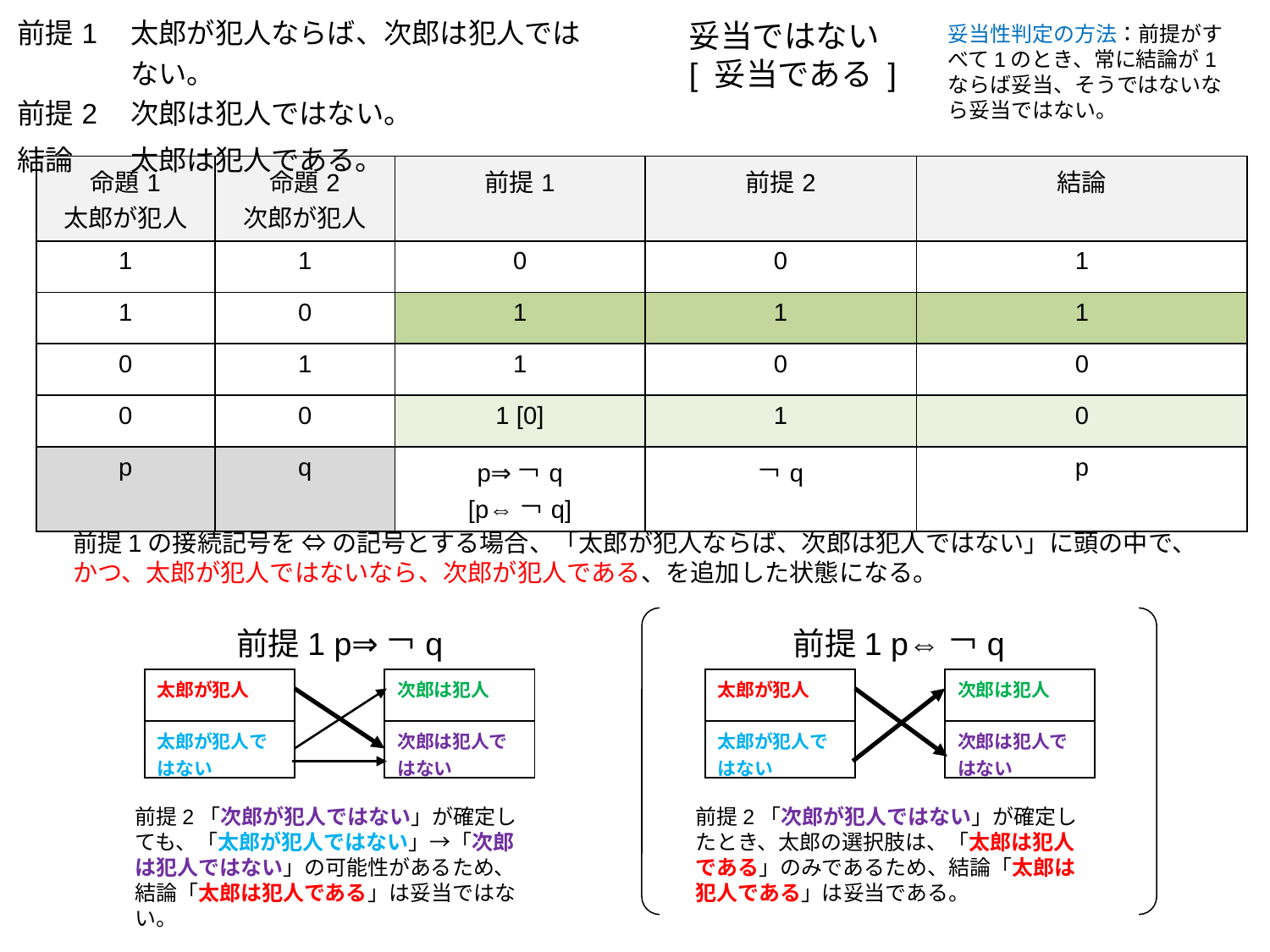

| 前提1 | 太郎が犯人ならば、次郎は犯人ではない。 |
| --- | --- |
| 前提2 | 次郎は犯人ではない。 |
| 結論 | 太郎は犯人である。 |
妥当ではない
[ 妥当である ]
妥当性判定の方法：前提がすべて1のとき、常に結論が1ならば妥当、そうではないなら妥当ではない。
| 命題1 太郎が犯人 | 命題2 次郎が犯人 | 前提1 | 前提2 | 結論 |
| --- | --- | --- | --- | --- |
| 1 | 1 | 0 | 0 | 1 |
| 1 | 0 | 1 | 1 | 1 |
| 0 | 1 | 1 | 0 | 0 |
| 0 | 0 | 1 [0] | 1 | 0 |
| p | q | p⇒￢q [p⇔￢q] | ￢q | p |
前提1の接続記号を ⇔ の記号とする場合、「太郎が犯人ならば、次郎は犯人ではない」に頭の中で、
かつ、太郎が犯人ではないなら、次郎が犯人である、を追加した状態になる。

前提1 p⇒￢q
前提1 p⇔￢q
| 太郎が犯人 |
| --- |
| 太郎が犯人ではない |
| 次郎は犯人 |
| --- |
| 次郎は犯人ではない |
| 太郎が犯人 |
| --- |
| 太郎が犯人ではない |
| 次郎は犯人 |
| --- |
| 次郎は犯人ではない |
前提2「次郎が犯人ではない」が確定しても、「太郎が犯人ではない」→「次郎は犯人ではない」の可能性があるため、結論「太郎は犯人である」は妥当ではない。
前提2「次郎が犯人ではない」が確定したとき、太郎の選択肢は、「太郎は犯人である」のみであるため、結論「太郎は犯人である」は妥当である。